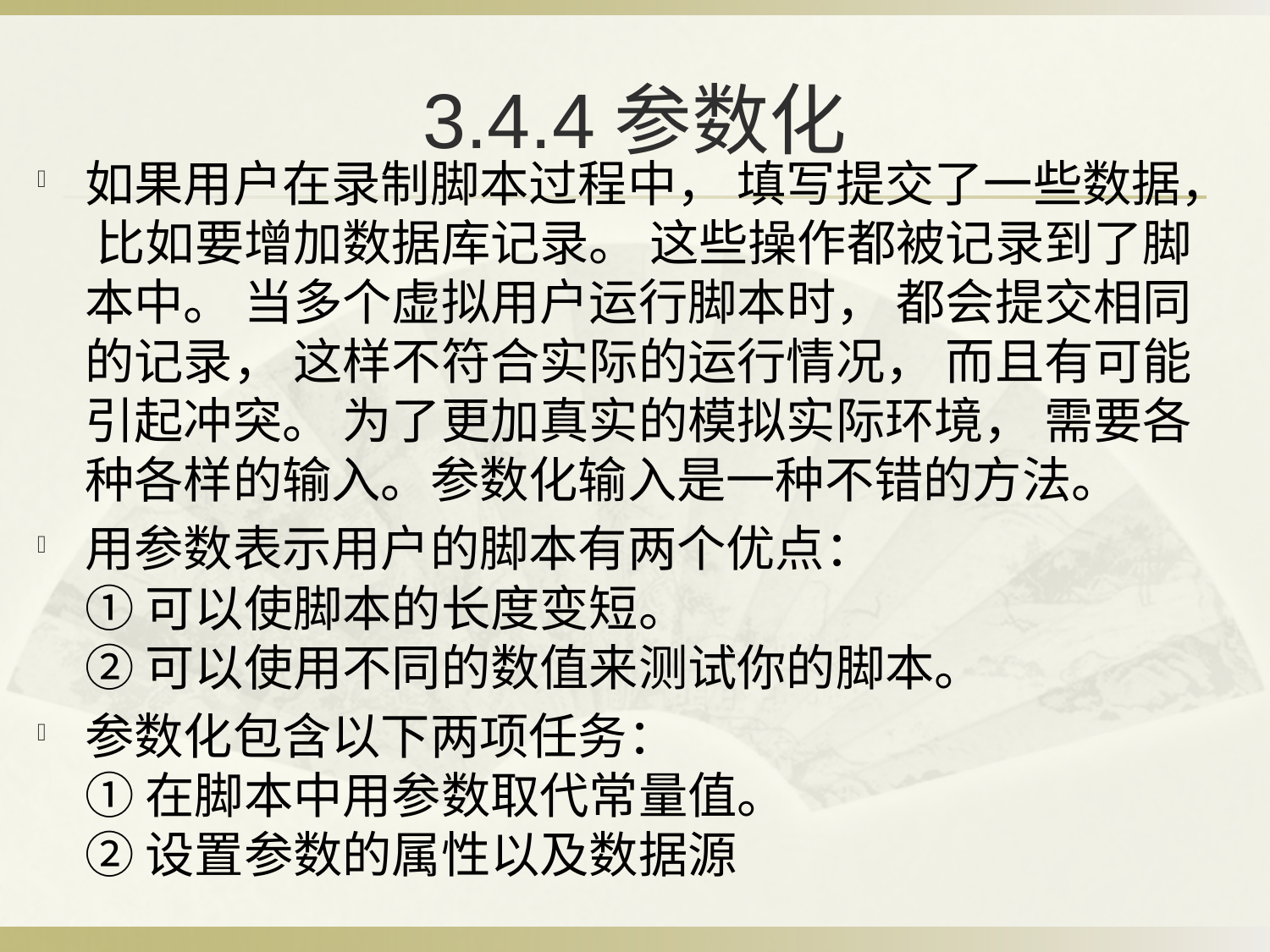

# 3.4.4参数化
如果用户在录制脚本过程中， 填写提交了一些数据， 比如要增加数据库记录。 这些操作都被记录到了脚本中。 当多个虚拟用户运行脚本时， 都会提交相同的记录， 这样不符合实际的运行情况， 而且有可能引起冲突。 为了更加真实的模拟实际环境， 需要各种各样的输入。参数化输入是一种不错的方法。
用参数表示用户的脚本有两个优点：
① 可以使脚本的长度变短。
② 可以使用不同的数值来测试你的脚本。
参数化包含以下两项任务：
① 在脚本中用参数取代常量值。
② 设置参数的属性以及数据源